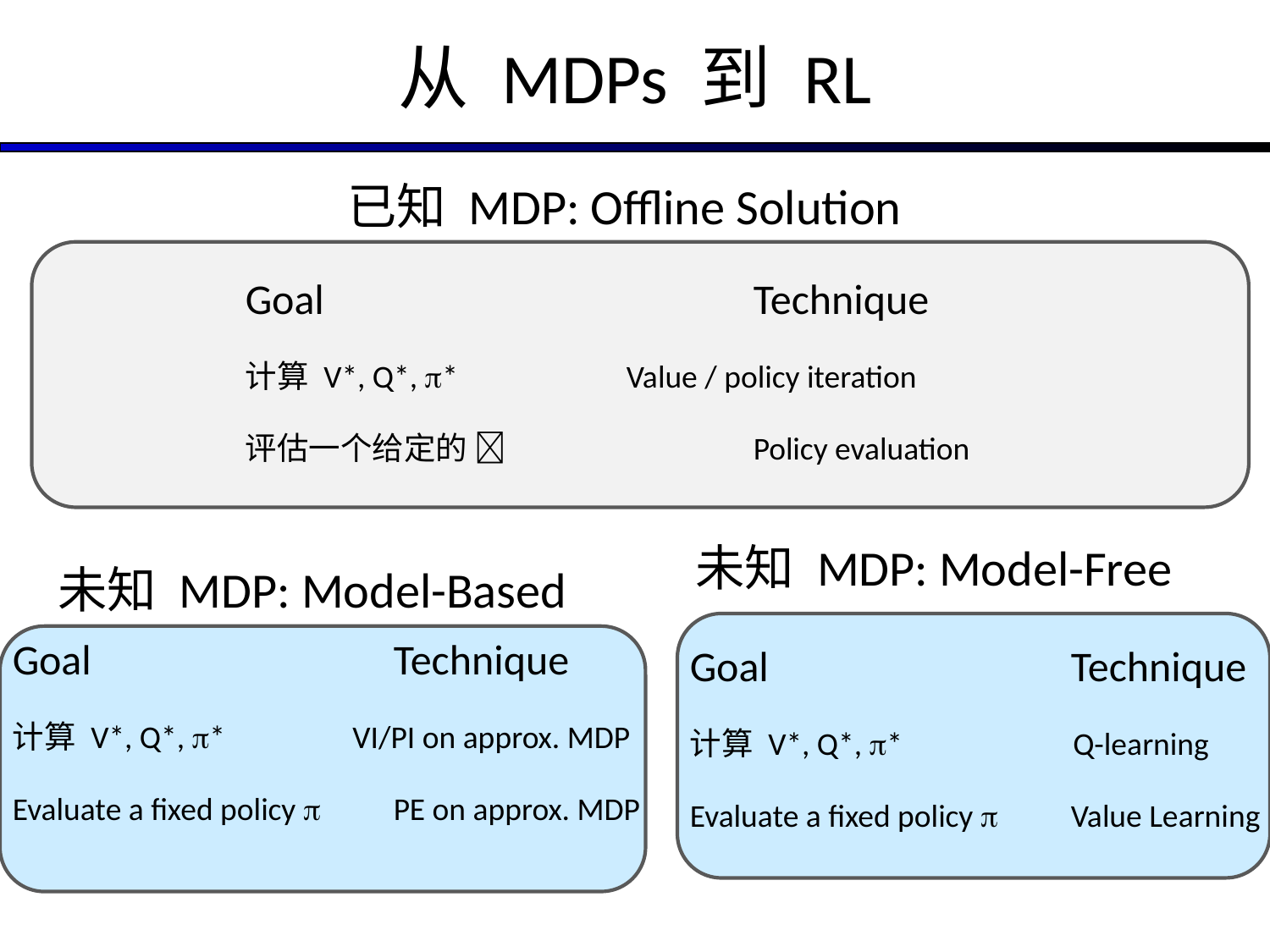

# 从 MDPs 到 RL
已知 MDP: Offline Solution

Goal				Technique

计算 V*, Q*, π*		Value / policy iteration

评估一个给定的 π		Policy evaluation

未知 MDP: Model-Free
未知 MDP: Model-Based

Goal			Technique

计算 V*, Q*, π*	            VI/PI on approx. MDP

Evaluate a fixed policy π	PE on approx. MDP

Goal			Technique

计算 V*, Q*, π*	                  Q-learning

Evaluate a fixed policy π	Value Learning